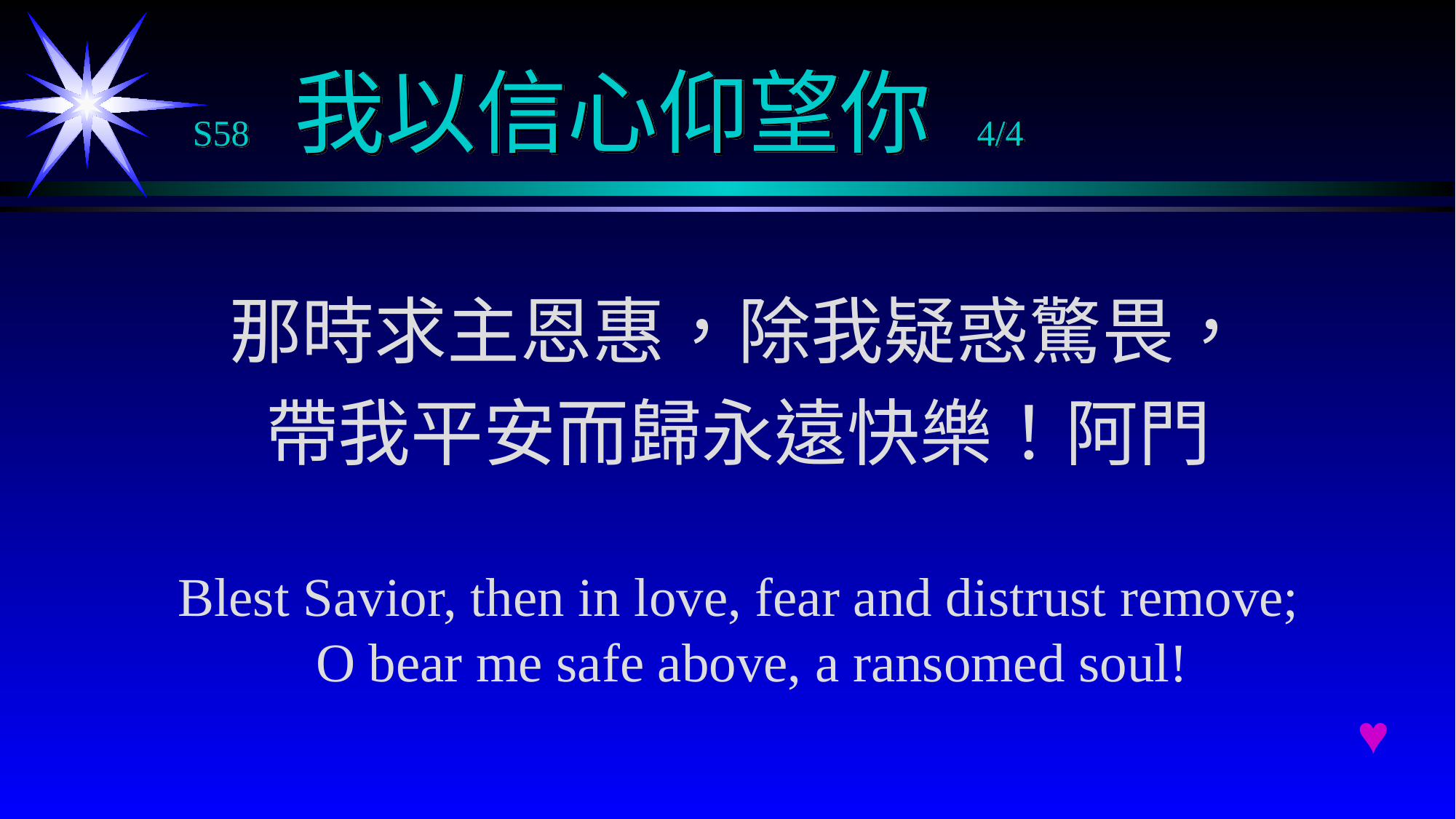

# S58    我以信心仰望你  4/4
那時求主恩惠，除我疑惑驚畏，
帶我平安而歸永遠快樂！阿門

Blest Savior, then in love, fear and distrust remove; O bear me safe above, a ransomed soul!
♥